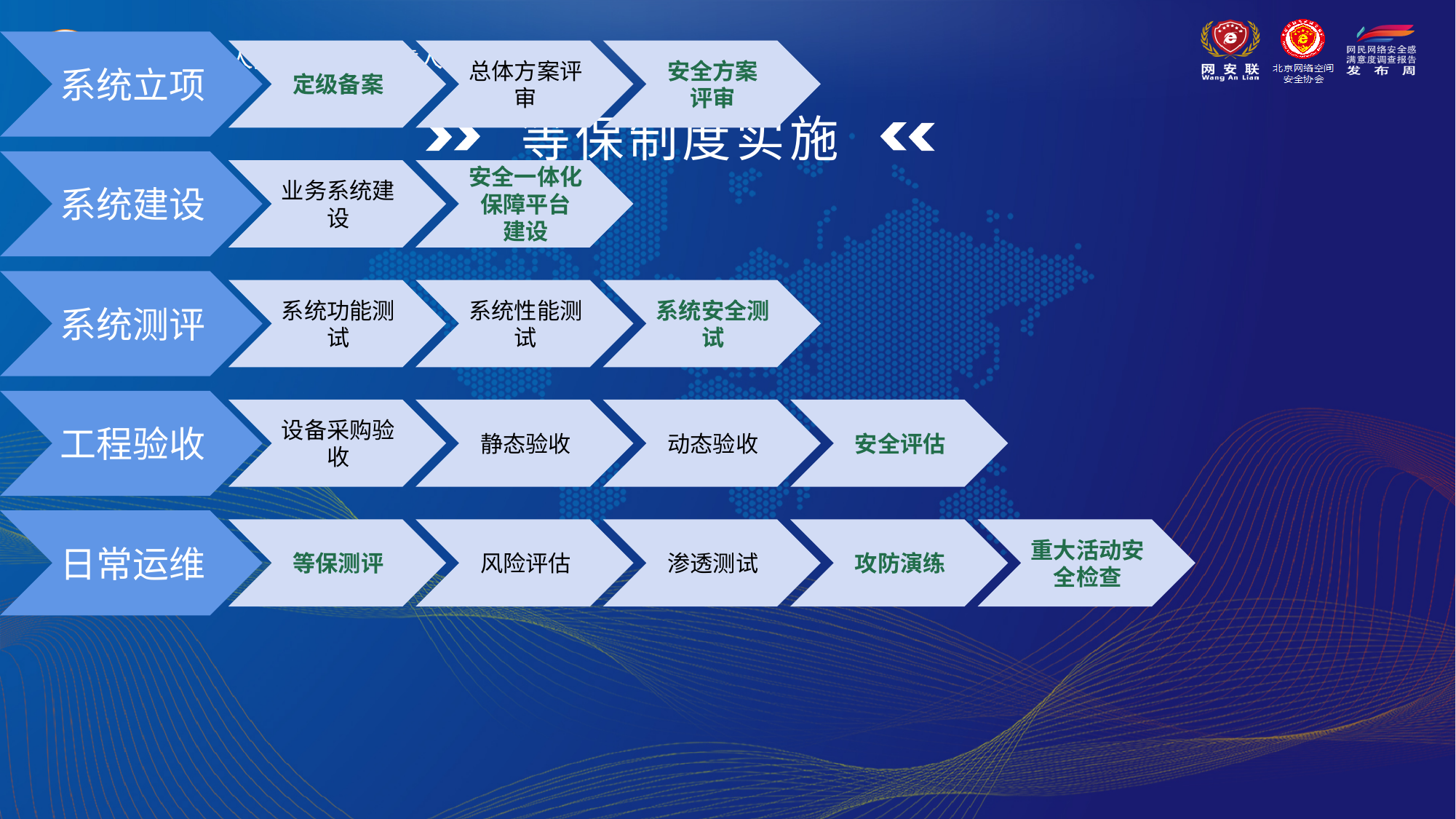

等保制度实施

系统立项
定级备案
总体方案评审
安全方案
评审
系统建设
业务系统建设
安全一体化保障平台
建设
系统测评
系统功能测试
系统性能测试
系统安全测试
工程验收
设备采购验收
静态验收
动态验收
安全评估
日常运维
等保测评
风险评估
渗透测试
攻防演练
重大活动安全检查